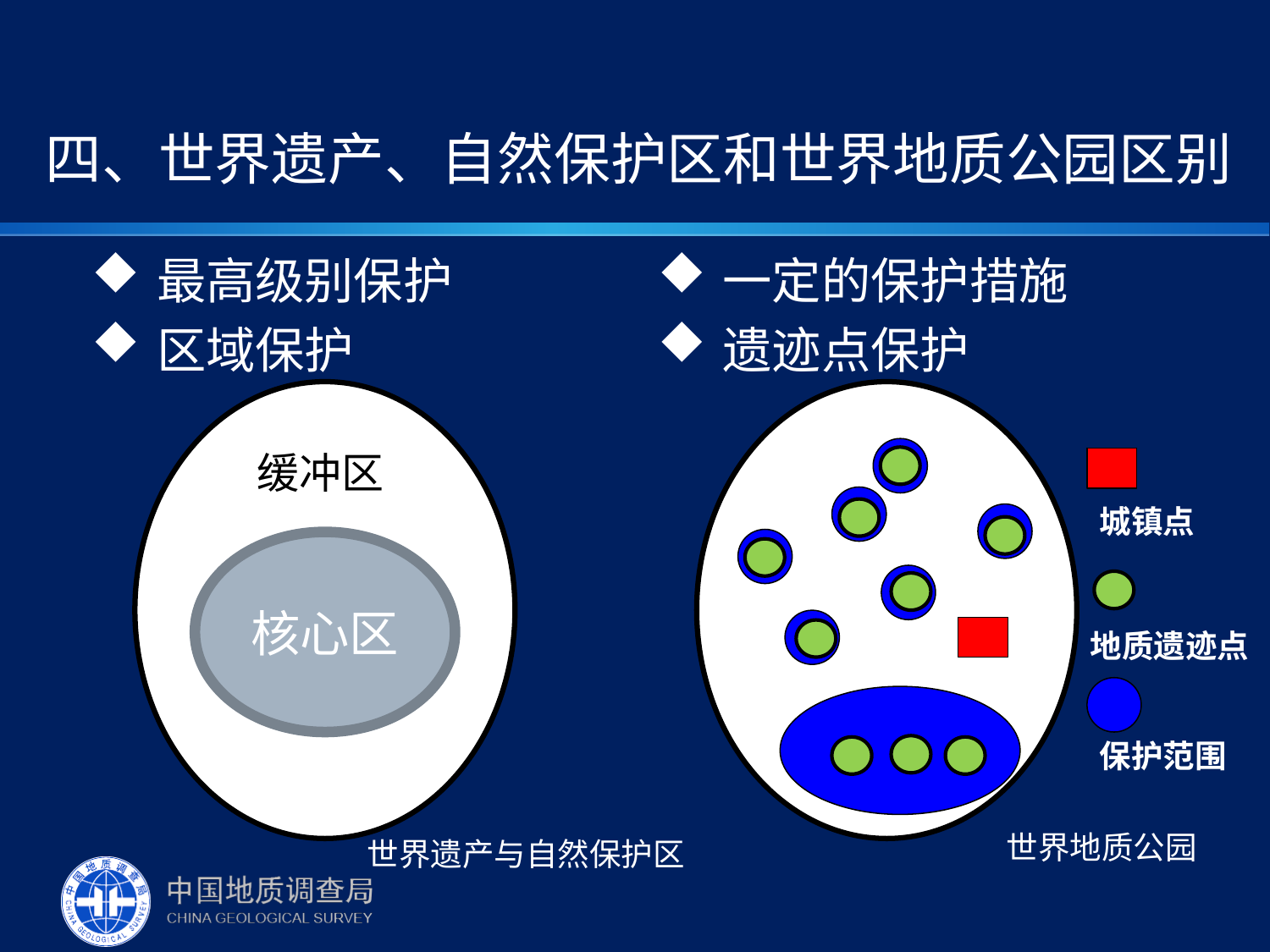

# 四、世界遗产、自然保护区和世界地质公园区别
最高级别保护
区域保护
一定的保护措施
遗迹点保护

缓冲区

城镇点

核心区

地质遗迹点

保护范围

世界地质公园
世界遗产与自然保护区